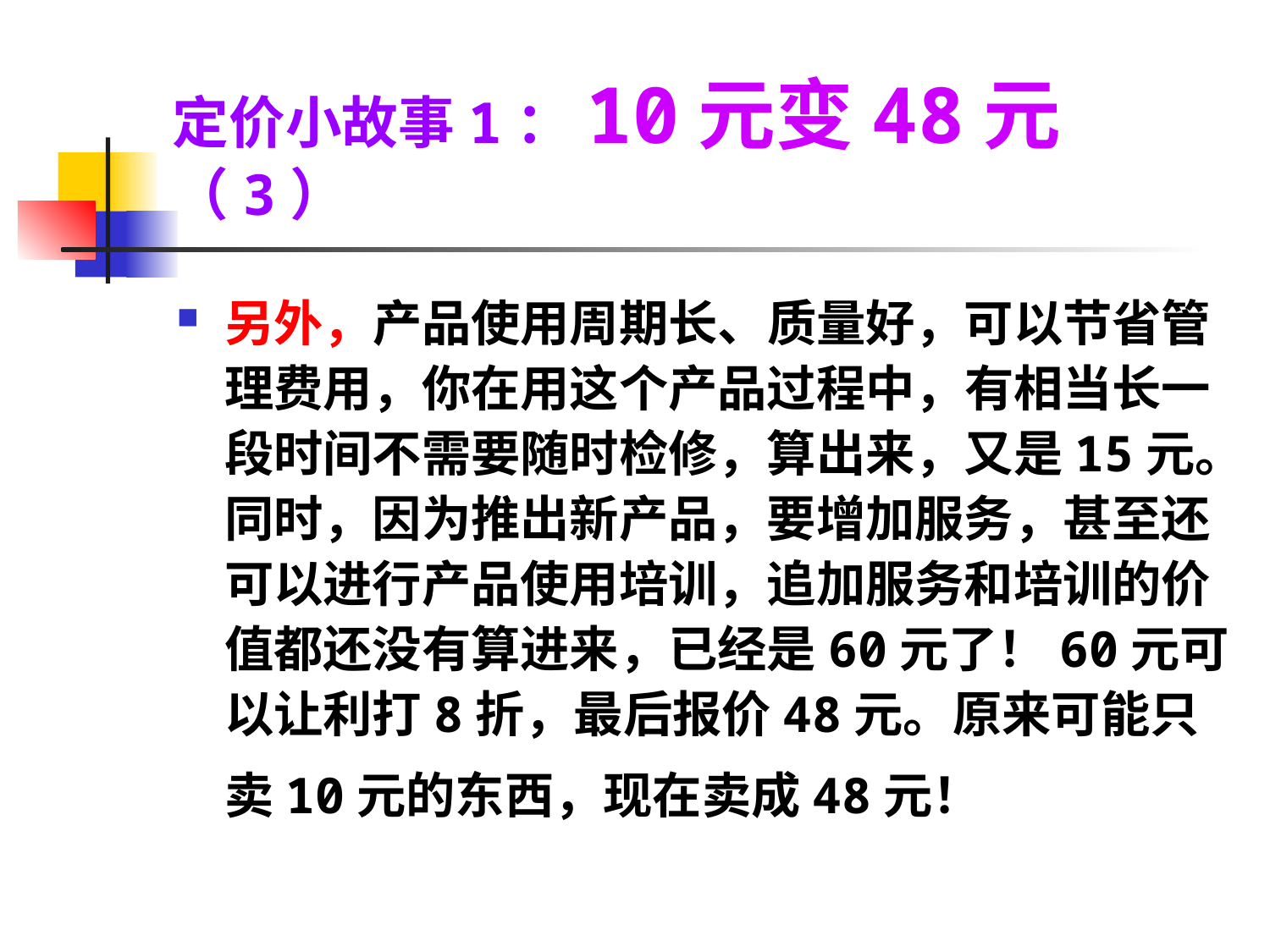

# 定价小故事1：10元变48元（3）
另外，产品使用周期长、质量好，可以节省管理费用，你在用这个产品过程中，有相当长一段时间不需要随时检修，算出来，又是15元。同时，因为推出新产品，要增加服务，甚至还可以进行产品使用培训，追加服务和培训的价值都还没有算进来，已经是60元了！60元可以让利打8折，最后报价48元。原来可能只卖10元的东西，现在卖成48元！
36